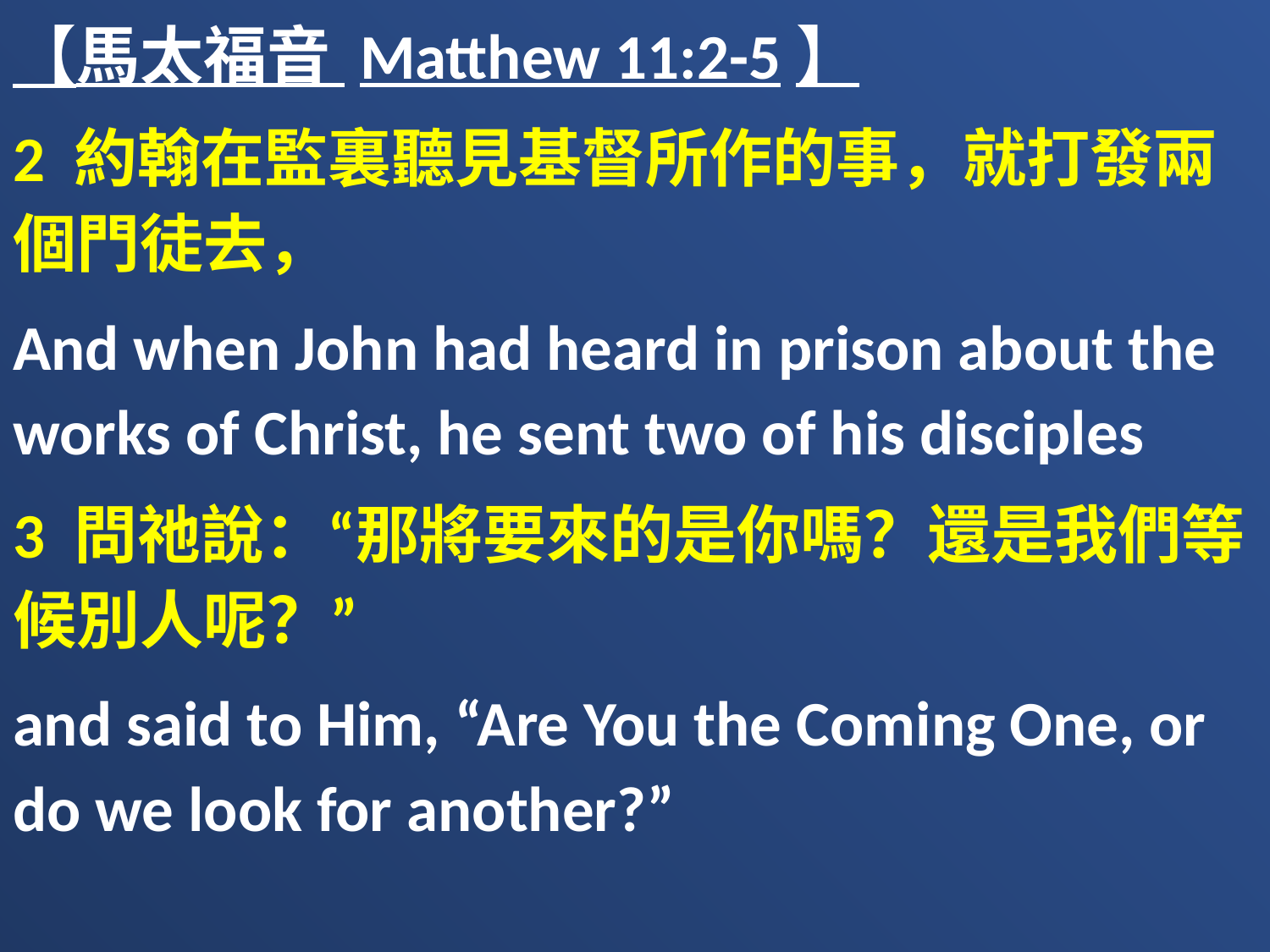

【馬太福音 Matthew 11:2-5】
2 約翰在監裏聽見基督所作的事，就打發兩個門徒去，
And when John had heard in prison about the works of Christ, he sent two of his disciples
3 問祂說：“那將要來的是你嗎？還是我們等候別人呢？”
and said to Him, “Are You the Coming One, or do we look for another?”